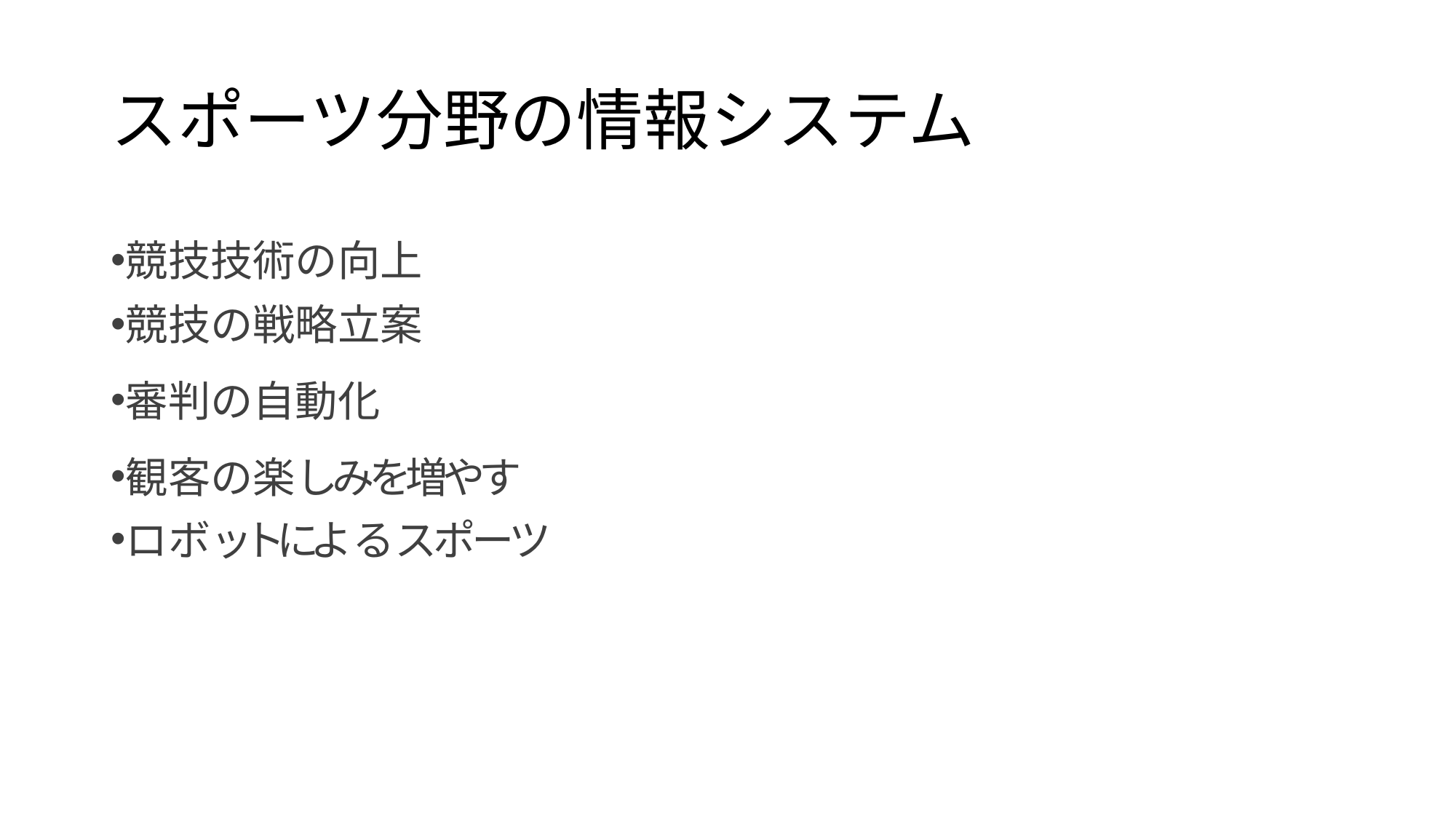

# スポーツ分野の情報システム
競技技術の向上
競技の戦略立案
審判の自動化
観客の楽しみを増やす
ロボットによるスポーツ